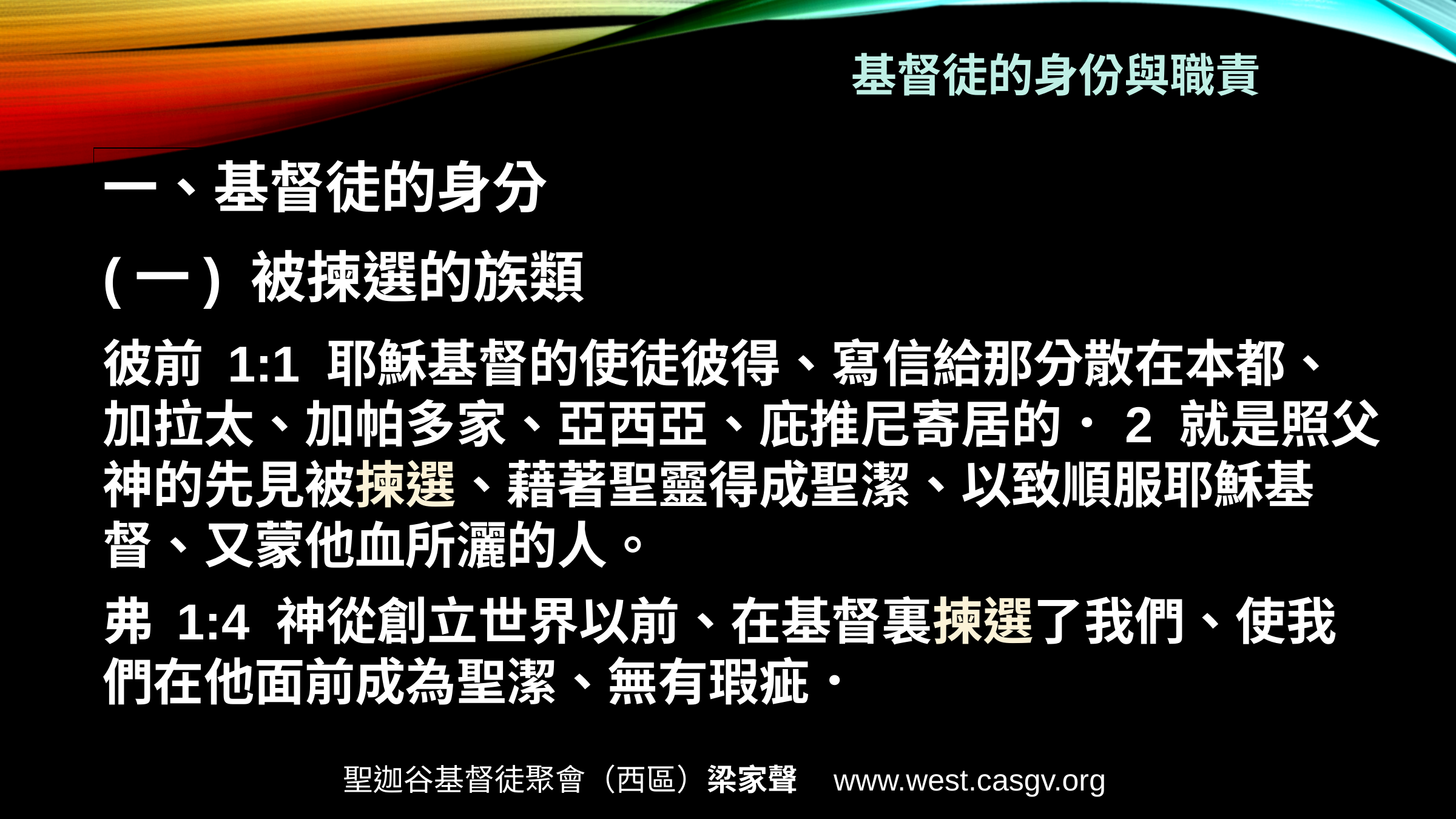

基督徒的身份與職責
一、基督徒的身分
(一) 被揀選的族類
彼前 1:1 耶穌基督的使徒彼得、寫信給那分散在本都、加拉太、加帕多家、亞西亞、庇推尼寄居的．2 就是照父神的先見被揀選、藉著聖靈得成聖潔、以致順服耶穌基督、又蒙他血所灑的人。
弗 1:4 神從創立世界以前、在基督裏揀選了我們、使我們在他面前成為聖潔、無有瑕疵．

聖迦谷基督徒聚會（西區）梁家聲   www.west.casgv.org